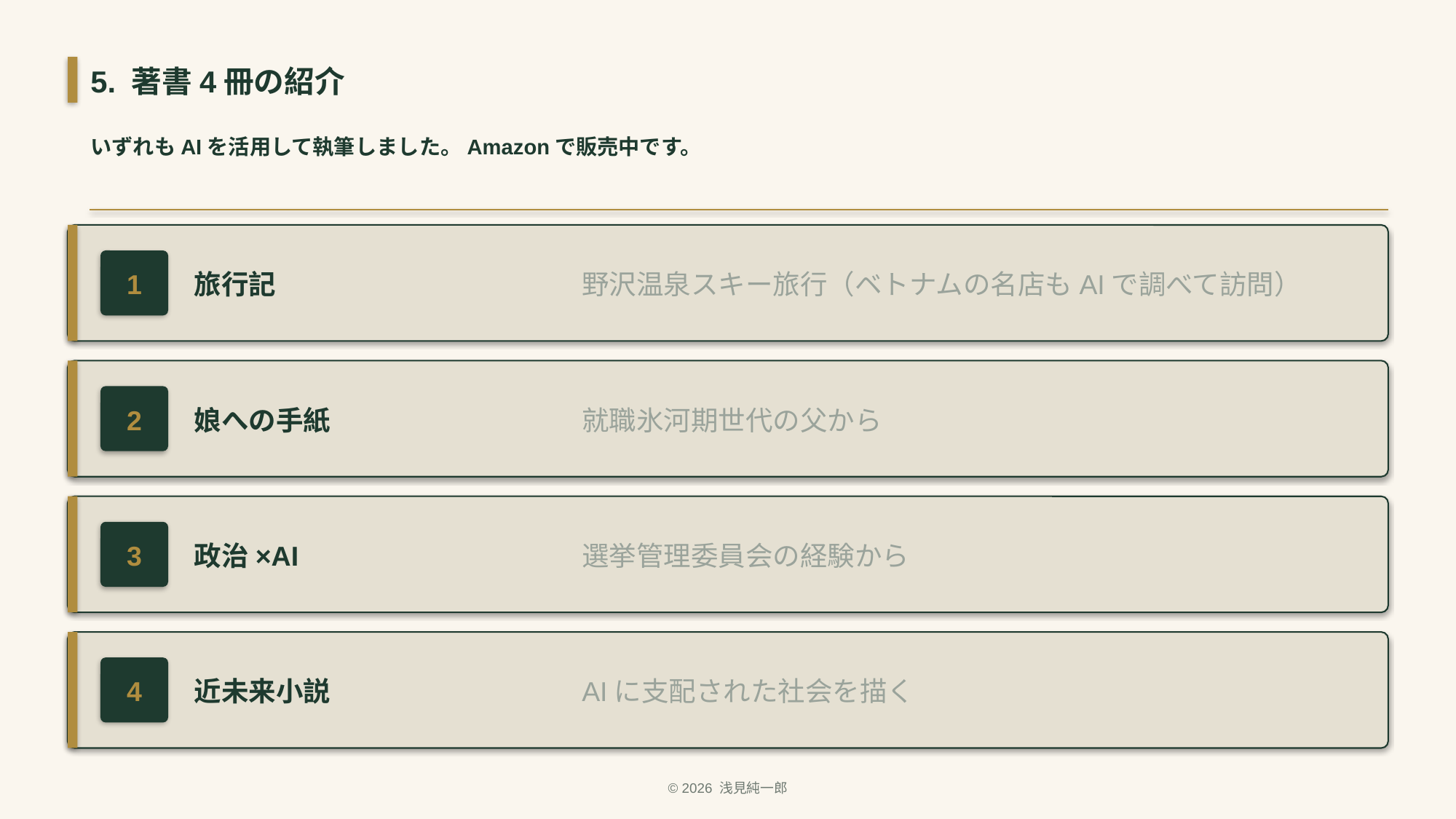

5. 著書4冊の紹介

いずれもAIを活用して執筆しました。Amazonで販売中です。

旅行記
野沢温泉スキー旅行（ベトナムの名店もAIで調べて訪問）

1

娘への手紙
就職氷河期世代の父から

2

政治×AI
選挙管理委員会の経験から

3

近未来小説
AIに支配された社会を描く

4
© 2026 浅見純一郎